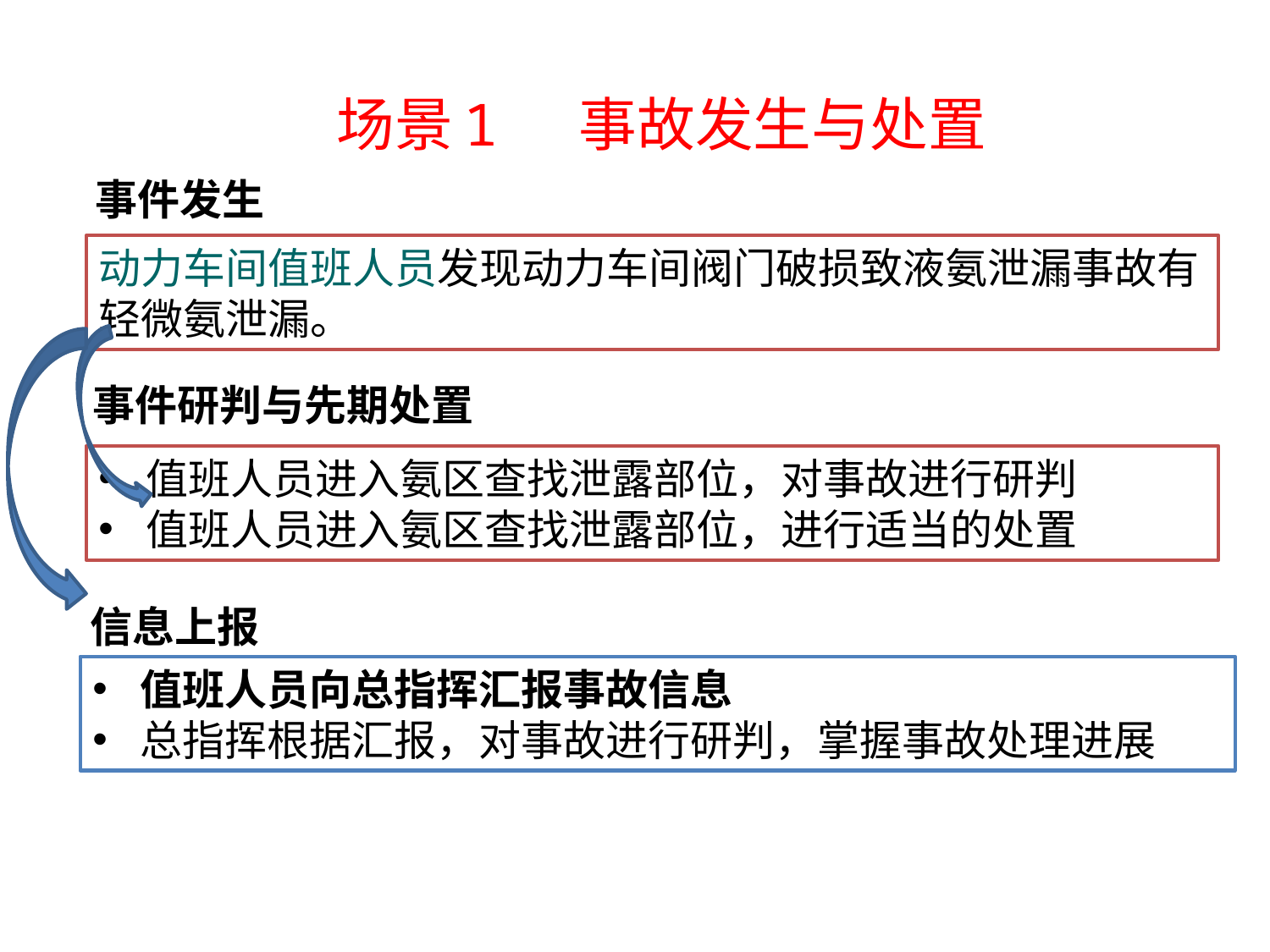

# 场景1  事故发生与处置
事件发生
动力车间值班人员发现动力车间阀门破损致液氨泄漏事故有轻微氨泄漏。

事件研判与先期处置
值班人员进入氨区查找泄露部位，对事故进行研判
值班人员进入氨区查找泄露部位，进行适当的处置
信息上报
值班人员向总指挥汇报事故信息
总指挥根据汇报，对事故进行研判，掌握事故处理进展